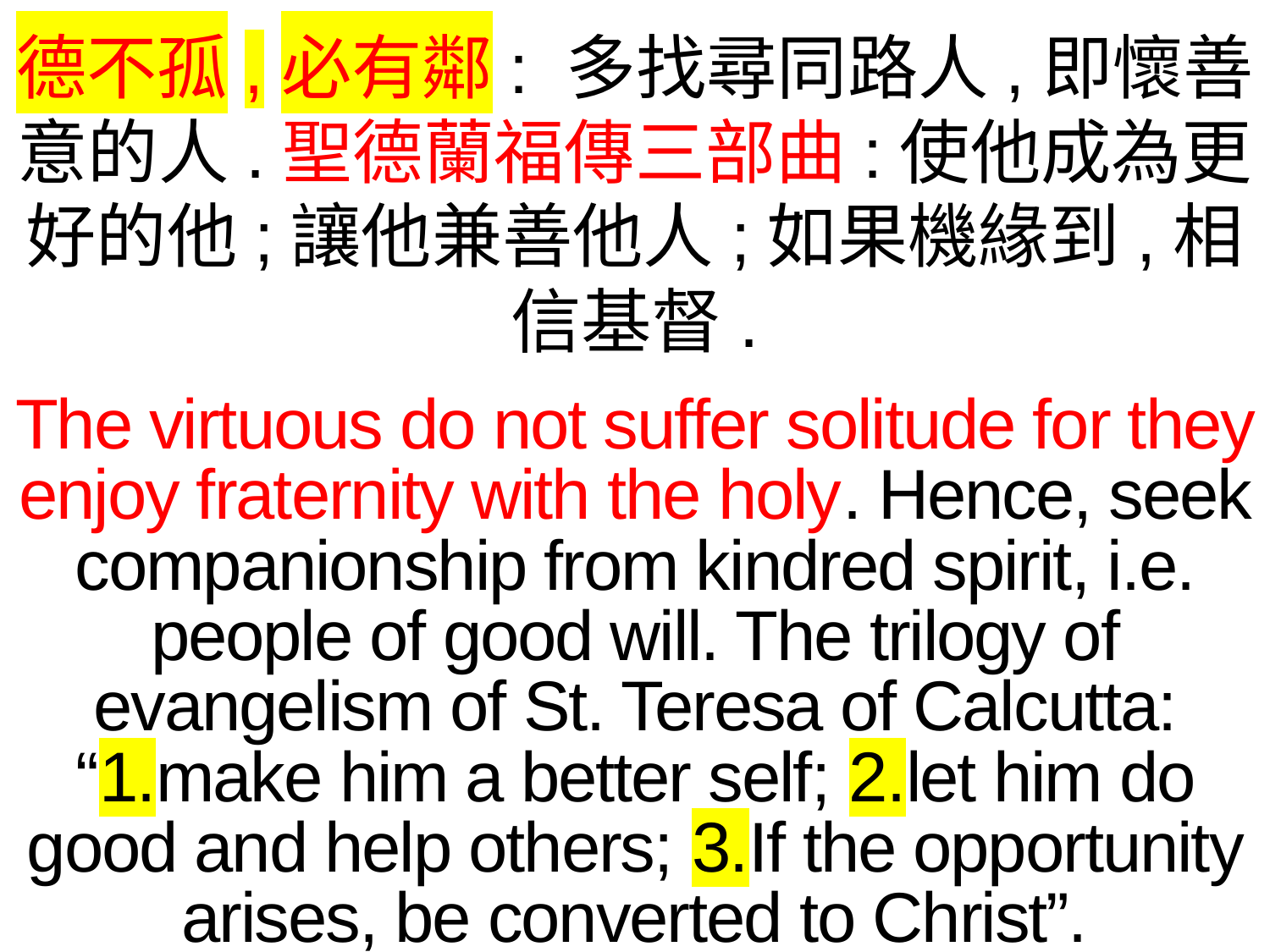

德不孤,必有鄰: 多找尋同路人,即懷善意的人.聖德蘭福傳三部曲:使他成為更好的他;讓他兼善他人;如果機緣到,相信基督.
The virtuous do not suffer solitude for they enjoy fraternity with the holy. Hence, seek companionship from kindred spirit, i.e. people of good will. The trilogy of evangelism of St. Teresa of Calcutta: “1.make him a better self; 2.let him do good and help others; 3.If the opportunity arises, be converted to Christ”.